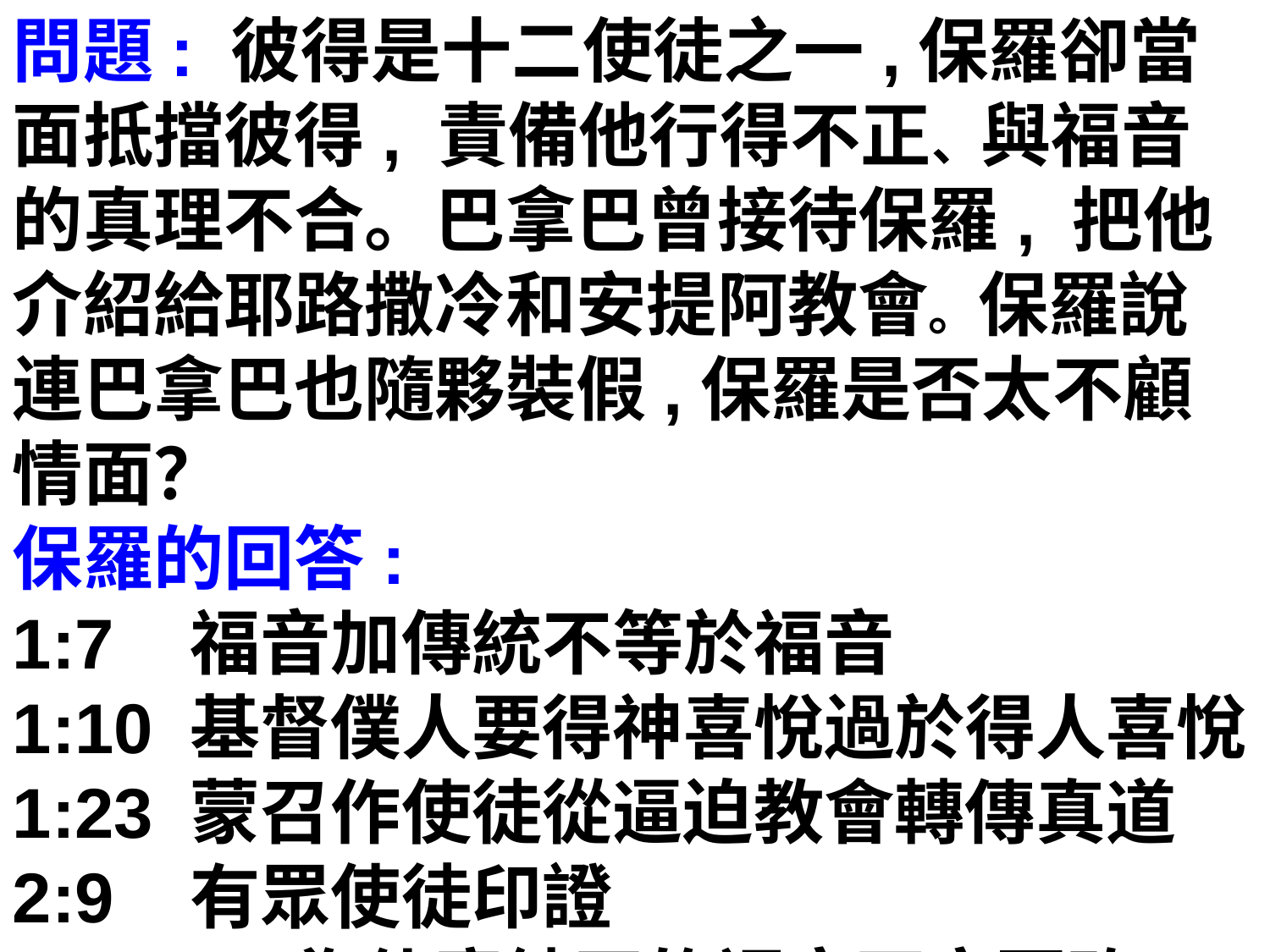

問題: 彼得是十二使徒之一,保羅卻當面抵擋彼得, 責備他行得不正、與福音的真理不合。巴拿巴曾接待保羅, 把他介紹給耶路撒冷和安提阿教會。保羅說連巴拿巴也隨夥裝假,保羅是否太不顧情面？
保羅的回答:
1:7   福音加傳統不等於福音
1:10 基督僕人要得神喜悅過於得人喜悅
1:23 蒙召作使徒從逼迫教會轉傳真道
2:9   有眾使徒印證
2:11-21 為什麽純正的福音不容更改